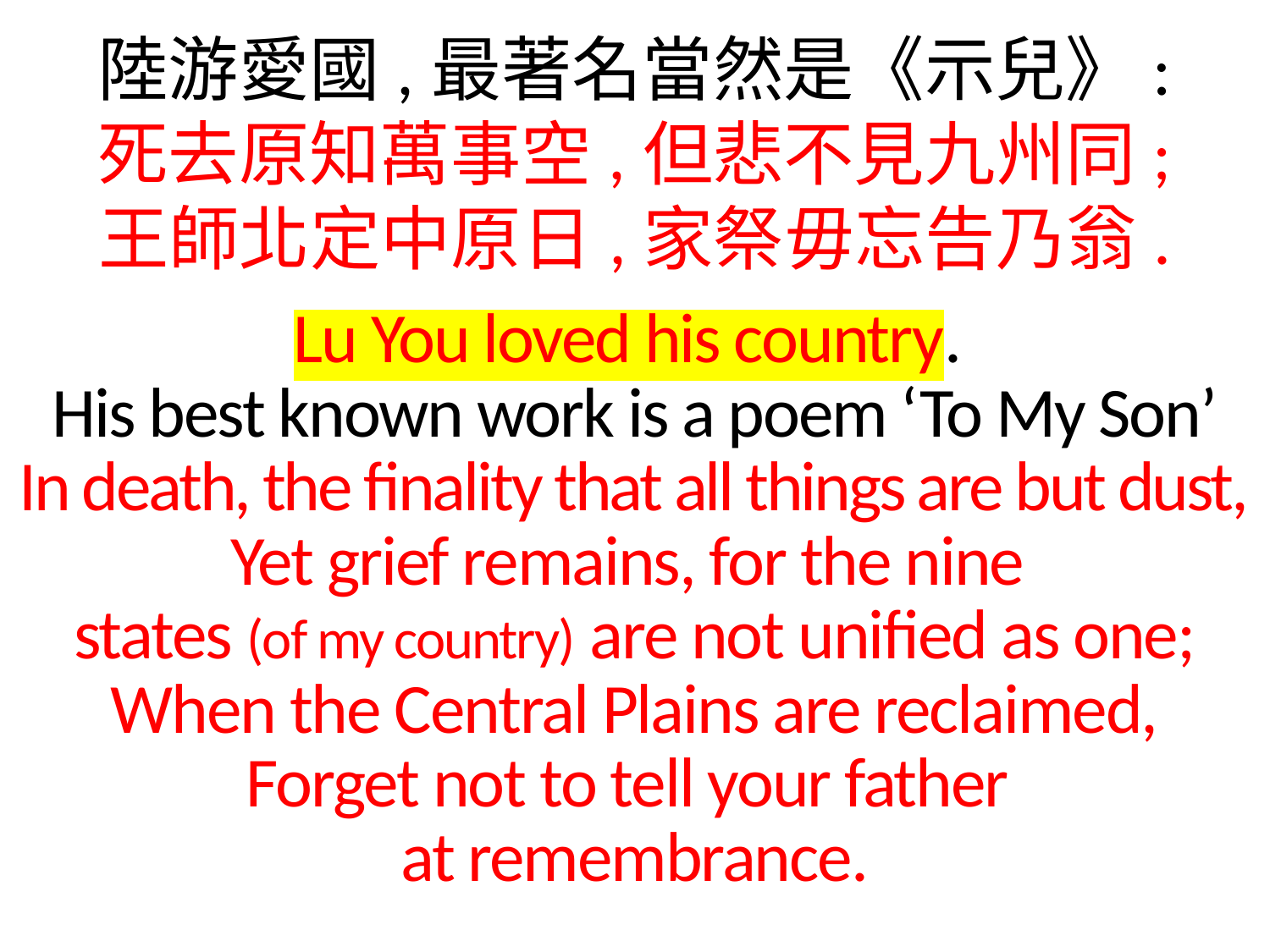

陸游愛國,最著名當然是《示兒》:
死去原知萬事空,但悲不見九州同;
王師北定中原日,家祭毋忘告乃翁.
Lu You loved his country.
His best known work is a poem ‘To My Son’
In death, the finality that all things are but dust,
Yet grief remains, for the nine
states (of my country) are not unified as one;
When the Central Plains are reclaimed,
Forget not to tell your father
at remembrance.